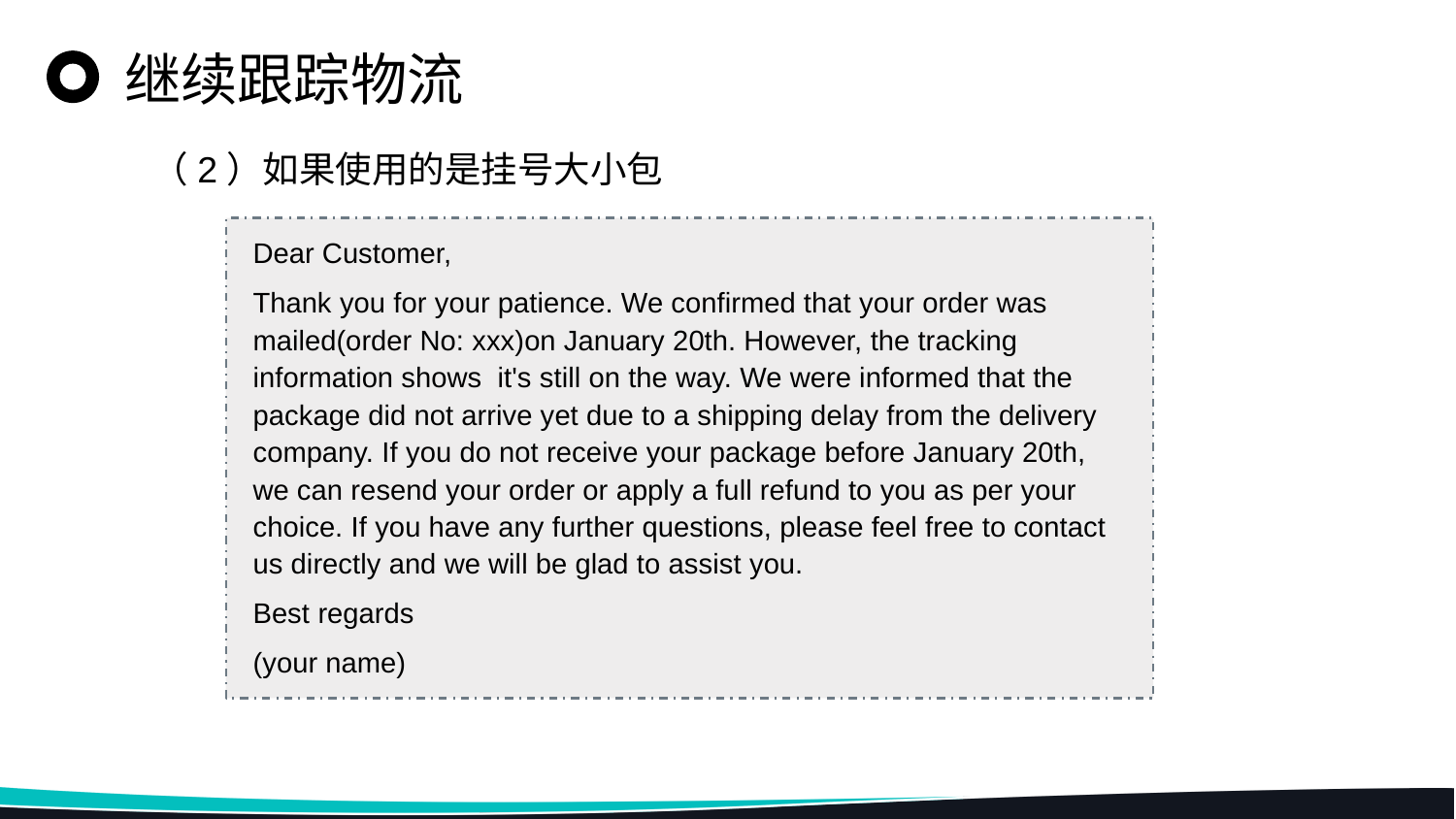

继续跟踪物流
（2）如果使用的是挂号大小包

Dear Customer,
Thank you for your patience. We confirmed that your order was mailed(order No: xxx)on January 20th. However, the tracking information shows  it's still on the way. We were informed that the package did not arrive yet due to a shipping delay from the delivery company. If you do not receive your package before January 20th, we can resend your order or apply a full refund to you as per your choice. If you have any further questions, please feel free to contact us directly and we will be glad to assist you.
Best regards
(your name)